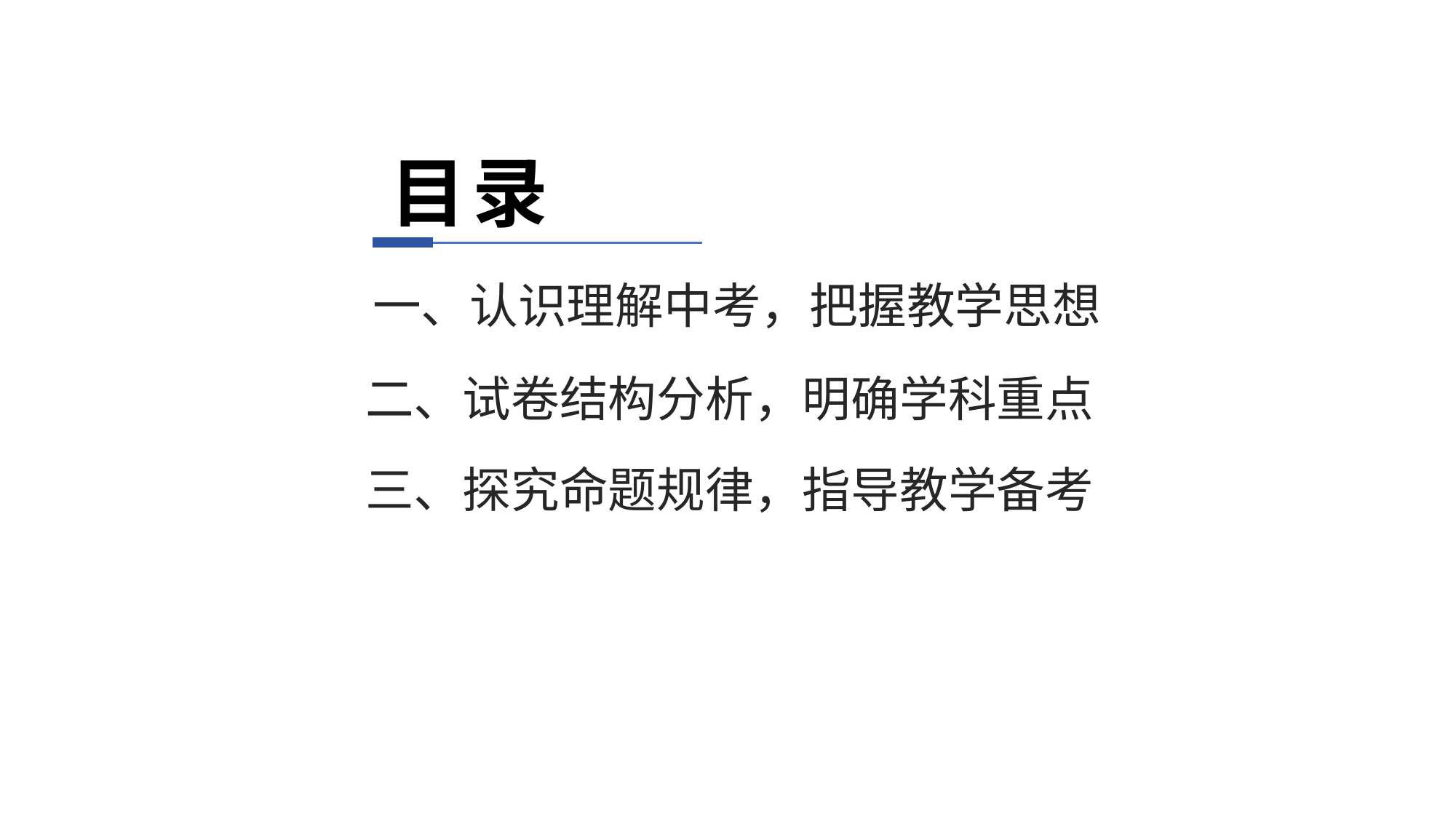

目录
一、认识理解中考，把握教学思想

二、试卷结构分析，明确学科重点
三、探究命题规律，指导教学备考